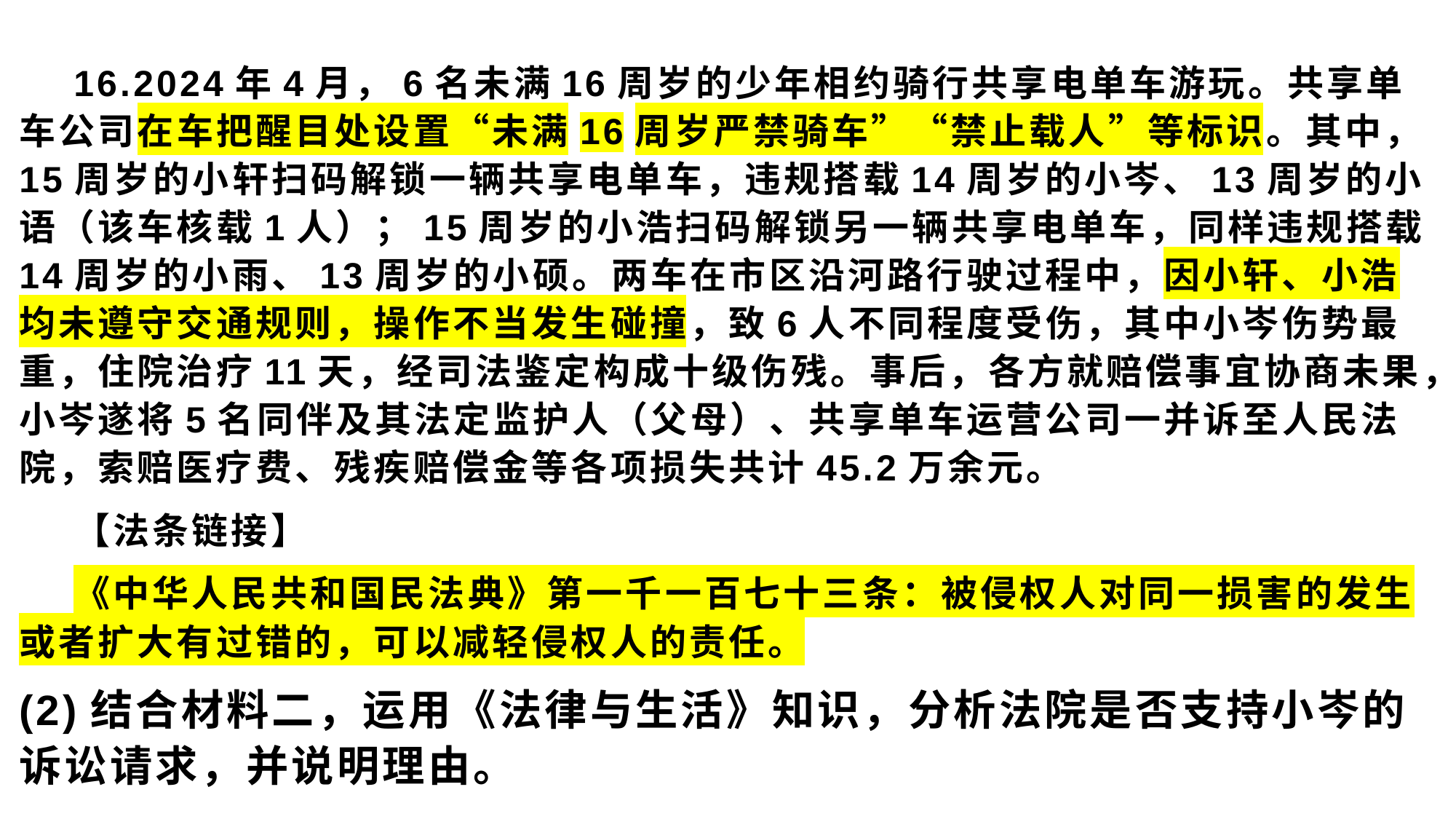

16.2024年4月，6名未满16周岁的少年相约骑行共享电单车游玩。共享单车公司在车把醒目处设置“未满16周岁严禁骑车”“禁止载人”等标识。其中，15周岁的小轩扫码解锁一辆共享电单车，违规搭载14周岁的小岑、13周岁的小语（该车核载1人）；15周岁的小浩扫码解锁另一辆共享电单车，同样违规搭载14周岁的小雨、13周岁的小硕。两车在市区沿河路行驶过程中，因小轩、小浩均未遵守交通规则，操作不当发生碰撞，致6人不同程度受伤，其中小岑伤势最重，住院治疗11天，经司法鉴定构成十级伤残。事后，各方就赔偿事宜协商未果，小岑遂将5名同伴及其法定监护人（父母）、共享单车运营公司一并诉至人民法院，索赔医疗费、残疾赔偿金等各项损失共计45.2万余元。
【法条链接】
《中华人民共和国民法典》第一千一百七十三条：被侵权人对同一损害的发生或者扩大有过错的，可以减轻侵权人的责任。
(2)结合材料二，运用《法律与生活》知识，分析法院是否支持小岑的诉讼请求，并说明理由。